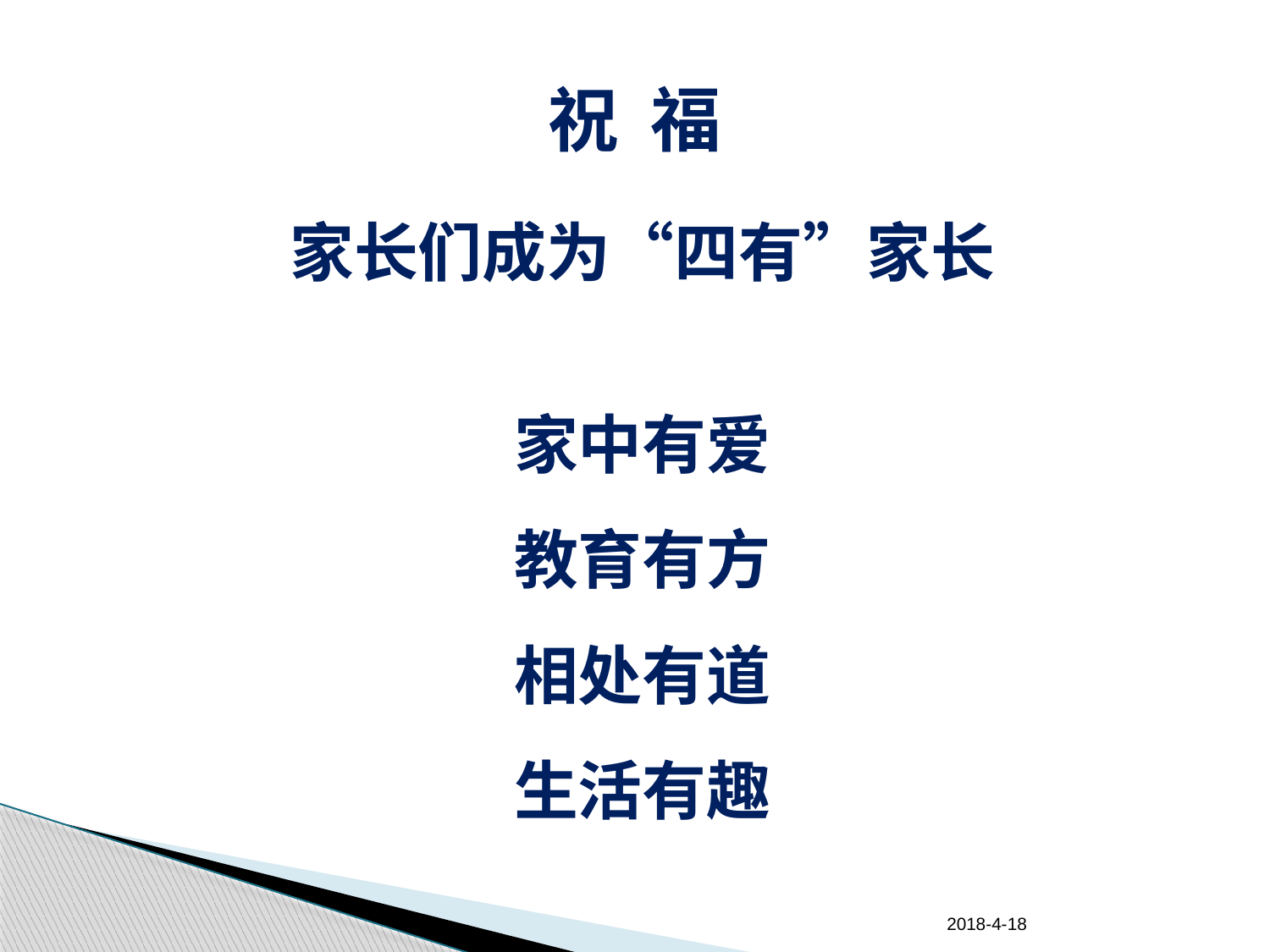

# 祝  福
家长们成为“四有”家长

家中有爱
教育有方
相处有道
生活有趣

2018-4-18